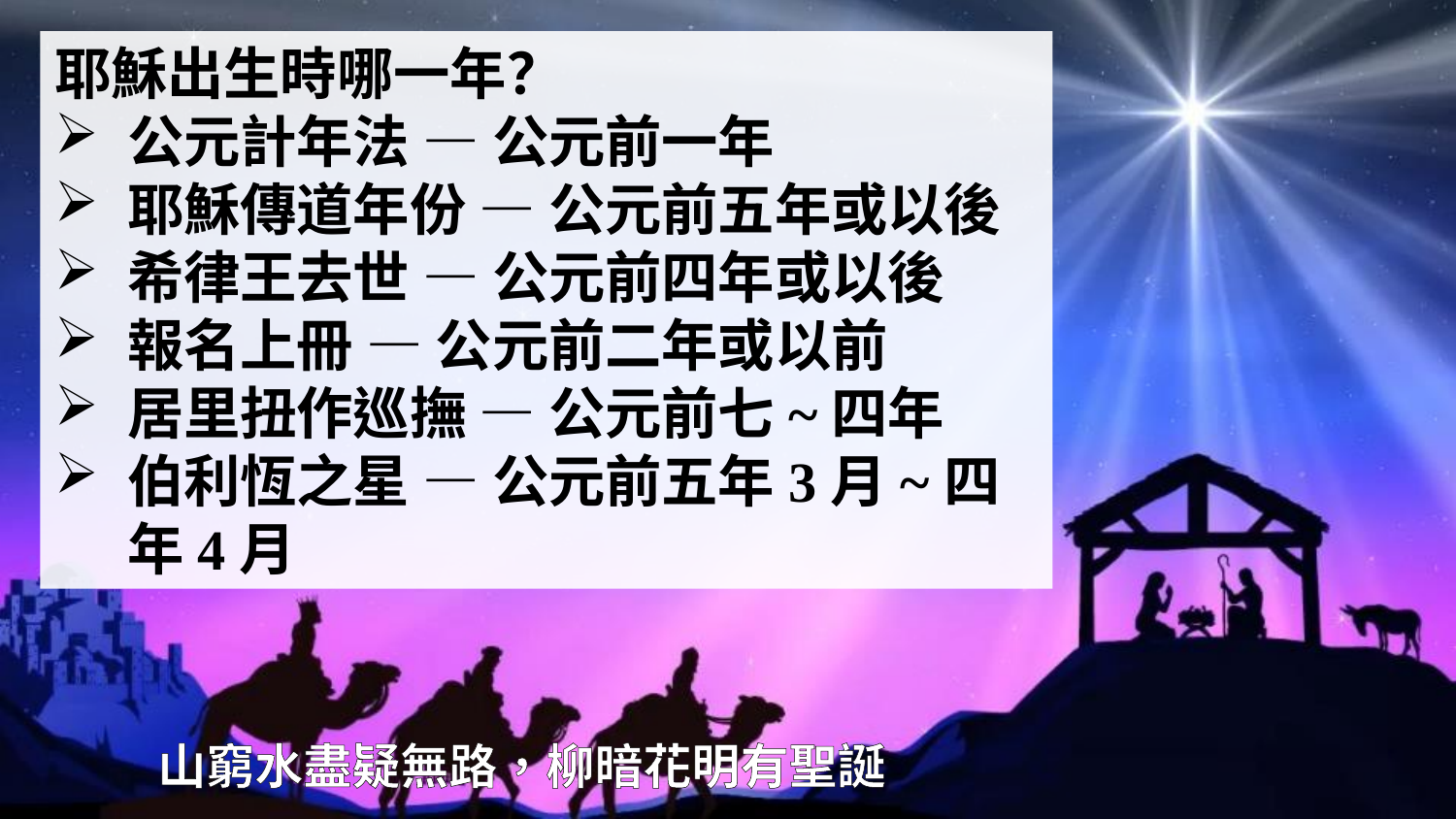

耶穌出生時哪一年？
公元計年法 — 公元前一年
耶穌傳道年份 — 公元前五年或以後
希律王去世 — 公元前四年或以後
報名上冊 — 公元前二年或以前
居里扭作巡撫 — 公元前七~四年
伯利恆之星 — 公元前五年3月~四年4月
山窮水盡疑無路，柳暗花明有聖誕